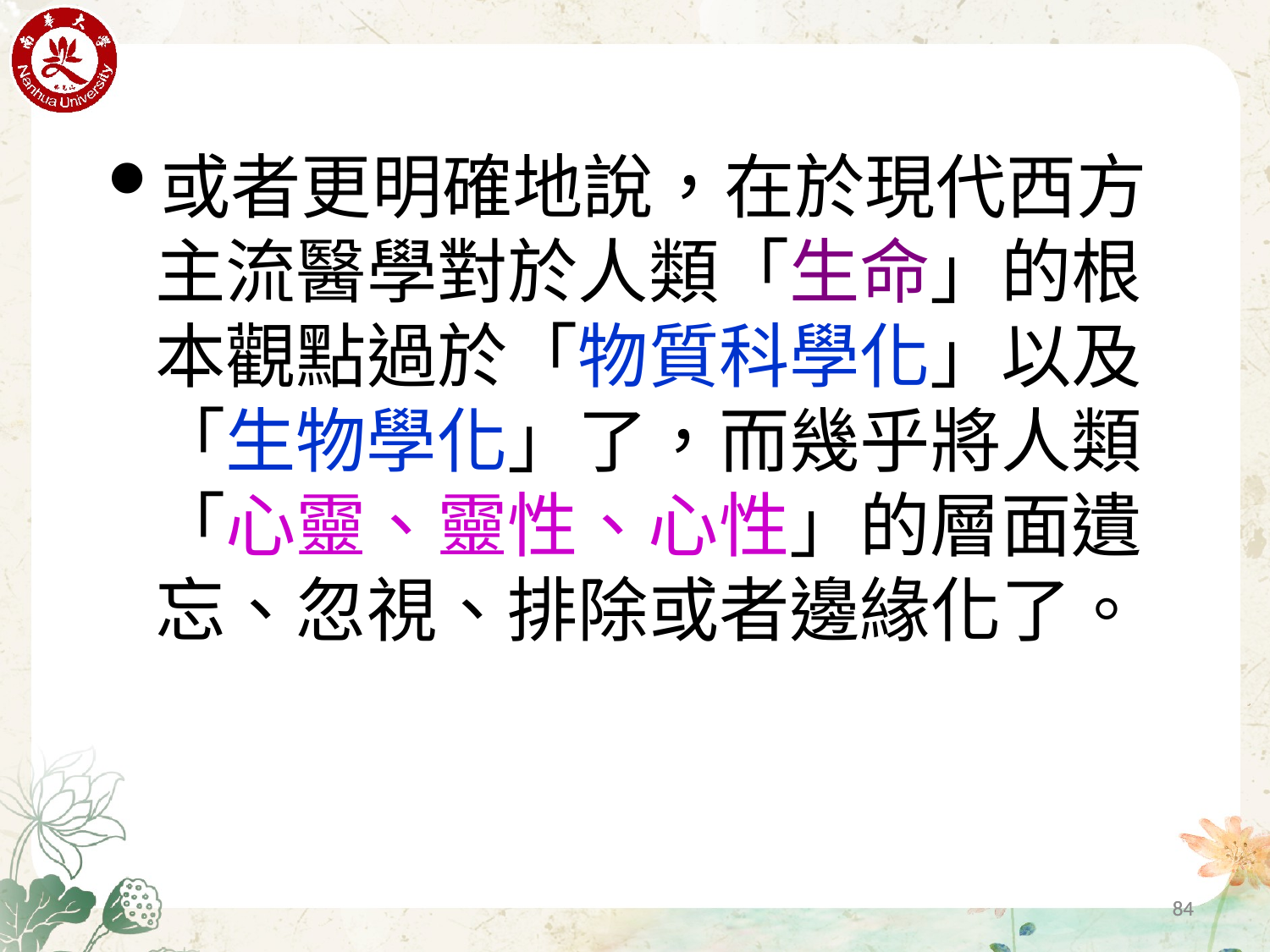

或者更明確地說，在於現代西方主流醫學對於人類「生命」的根本觀點過於「物質科學化」以及「生物學化」了，而幾乎將人類「心靈、靈性、心性」的層面遺忘、忽視、排除或者邊緣化了。
84
84